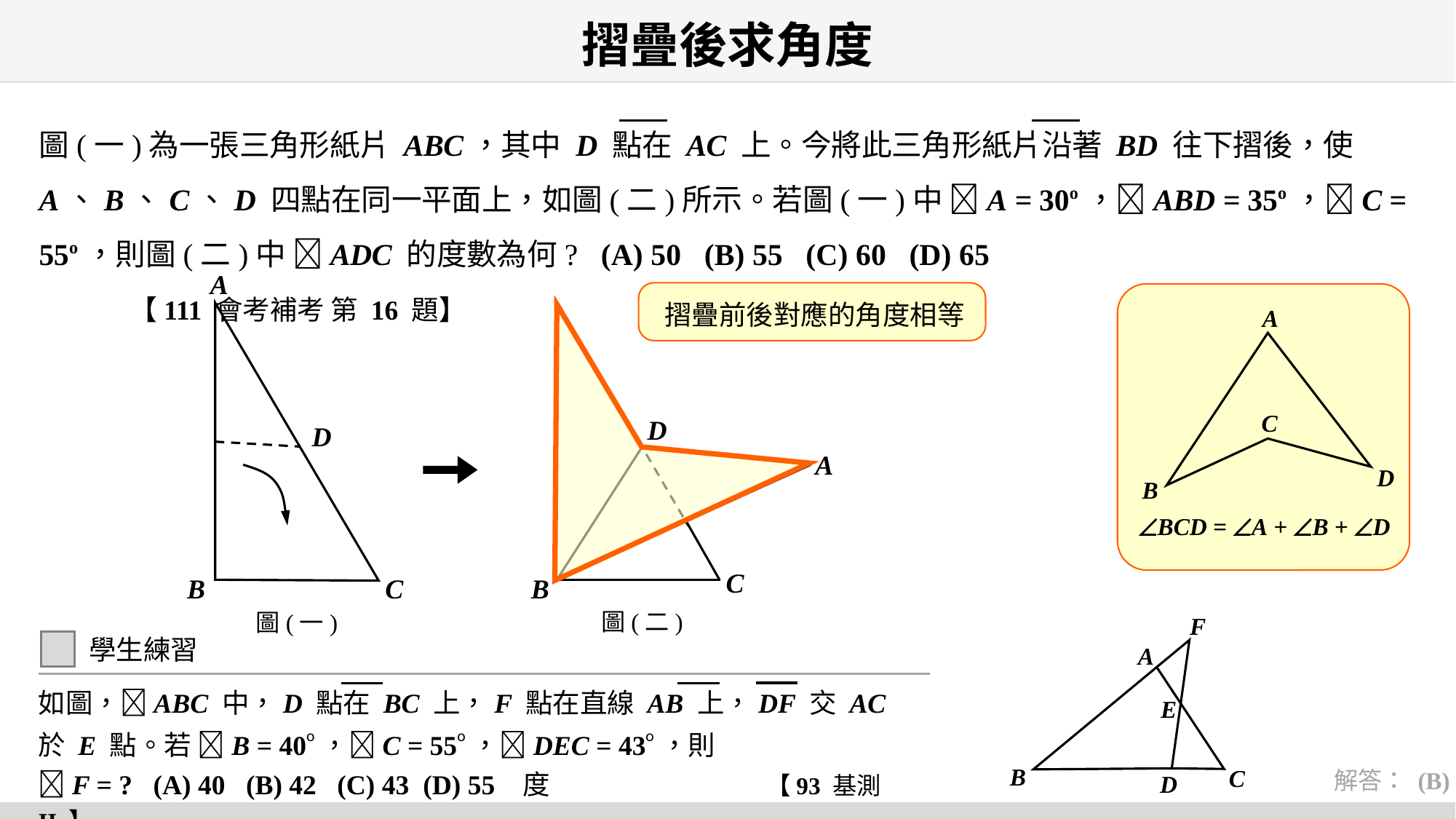

# 摺疊後求角度
圖(一)為一張三角形紙片 ABC，其中 D 點在 AC 上。今將此三角形紙片沿著 BD 往下摺後，使 A、B、C、D 四點在同一平面上，如圖(二)所示。若圖(一)中 ∠A = 30o，∠ABD = 35o，∠C = 55o，則圖(二)中 ∠ADC 的度數為何?   (A) 50   (B) 55   (C) 60   (D) 65                                                                   【111 會考補考 第 16 題】
A
摺疊前後對應的角度相等
∠BCD = ∠A + ∠B + ∠D
A

C
D
B

D
D
A

C
C
B
B
圖(二)
圖(一)
F
學生練習

如圖，ΔABC 中，D 點在 BC 上，F 點在直線 AB 上，DF 交 AC 於 E 點。若 ∠B = 40o，∠C = 55o，∠DEC = 43o，則
∠F = ?   (A) 40   (B) 42   (C) 43  (D) 55   度                                   【93 基測 II.】
解答： (B)
A

E
B
C
D